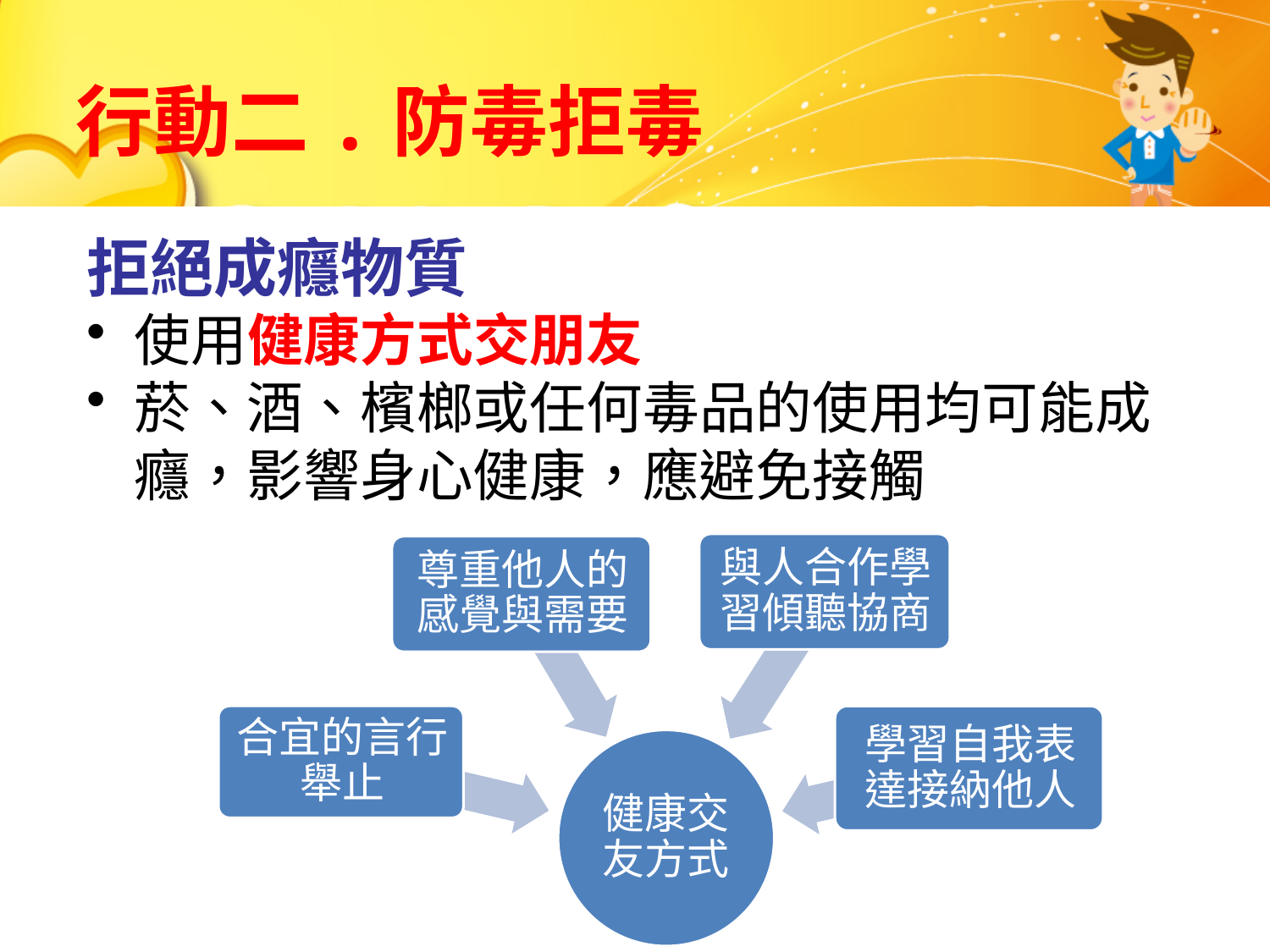

行動二.防毒拒毒
拒絕成癮物質
使用健康方式交朋友
菸、酒、檳榔或任何毒品的使用均可能成癮，影響身心健康，應避免接觸

健康交友方式
合宜的言行舉止
尊重他人的感覺與需要
與人合作學習傾聽協商
學習自我表達接納他人